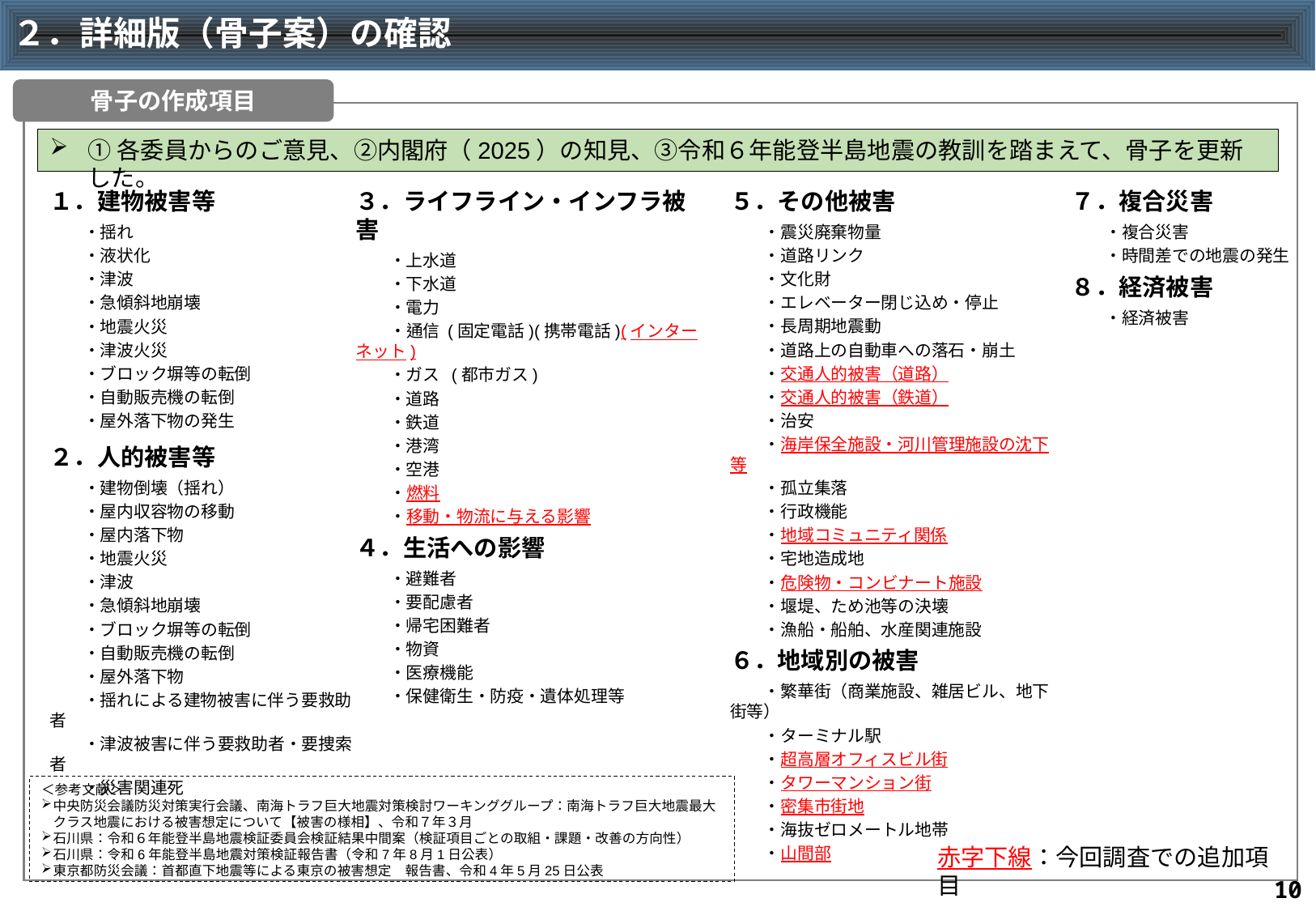

# ２．詳細版（骨子案）の確認
骨子の作成項目
①各委員からのご意見、②内閣府（2025）の知見、③令和６年能登半島地震の教訓を踏まえて、骨子を更新した。
５．その他被害
　　・震災廃棄物量
　　・道路リンク
　　・文化財
　　・エレベーター閉じ込め・停止
　　・長周期地震動
　　・道路上の自動車への落石・崩土
　　・交通人的被害（道路）
　　・交通人的被害（鉄道）
　　・治安
　　・海岸保全施設・河川管理施設の沈下等
　　・孤立集落
　　・行政機能
　　・地域コミュニティ関係
　　・宅地造成地
　　・危険物・コンビナート施設
　　・堰堤、ため池等の決壊
　　・漁船・船舶、水産関連施設
６．地域別の被害
　　・繁華街（商業施設、雑居ビル、地下街等）
　　・ターミナル駅
　　・超高層オフィスビル街
　　・タワーマンション街
　　・密集市街地
　　・海抜ゼロメートル地帯
　　・山間部
７．複合災害
　　・複合災害
　　・時間差での地震の発生
８．経済被害
　　・経済被害

１．建物被害等
　　・揺れ
　　・液状化
　　・津波
　　・急傾斜地崩壊
　　・地震火災
　　・津波火災
　　・ブロック塀等の転倒
　　・自動販売機の転倒
　　・屋外落下物の発生
２．人的被害等
　　・建物倒壊（揺れ）
　　・屋内収容物の移動
　　・屋内落下物
　　・地震火災
　　・津波
　　・急傾斜地崩壊
　　・ブロック塀等の転倒
　　・自動販売機の転倒
　　・屋外落下物
　　・揺れによる建物被害に伴う要救助者
　　・津波被害に伴う要救助者・要捜索者
　　・災害関連死

３．ライフライン・インフラ被害
　　・上水道
　　・下水道
　　・電力
　　・通信 (固定電話)(携帯電話)(インターネット)
　　・ガス  (都市ガス)
　　・道路
　　・鉄道
　　・港湾
　　・空港
　　・燃料
　　・移動・物流に与える影響
４．生活への影響
　　・避難者
　　・要配慮者
　　・帰宅困難者
　　・物資
　　・医療機能
　　・保健衛生・防疫・遺体処理等

＜参考文献＞
中央防災会議防災対策実行会議、南海トラフ巨大地震対策検討ワーキンググループ：南海トラフ巨大地震最大クラス地震における被害想定について【被害の様相】、令和７年３月
石川県：令和６年能登半島地震検証委員会検証結果中間案（検証項目ごとの取組・課題・改善の方向性）
石川県：令和6年能登半島地震対策検証報告書（令和7年8月1日公表）
東京都防災会議：首都直下地震等による東京の被害想定　報告書、令和4年5月25日公表
赤字下線：今回調査での追加項目
10